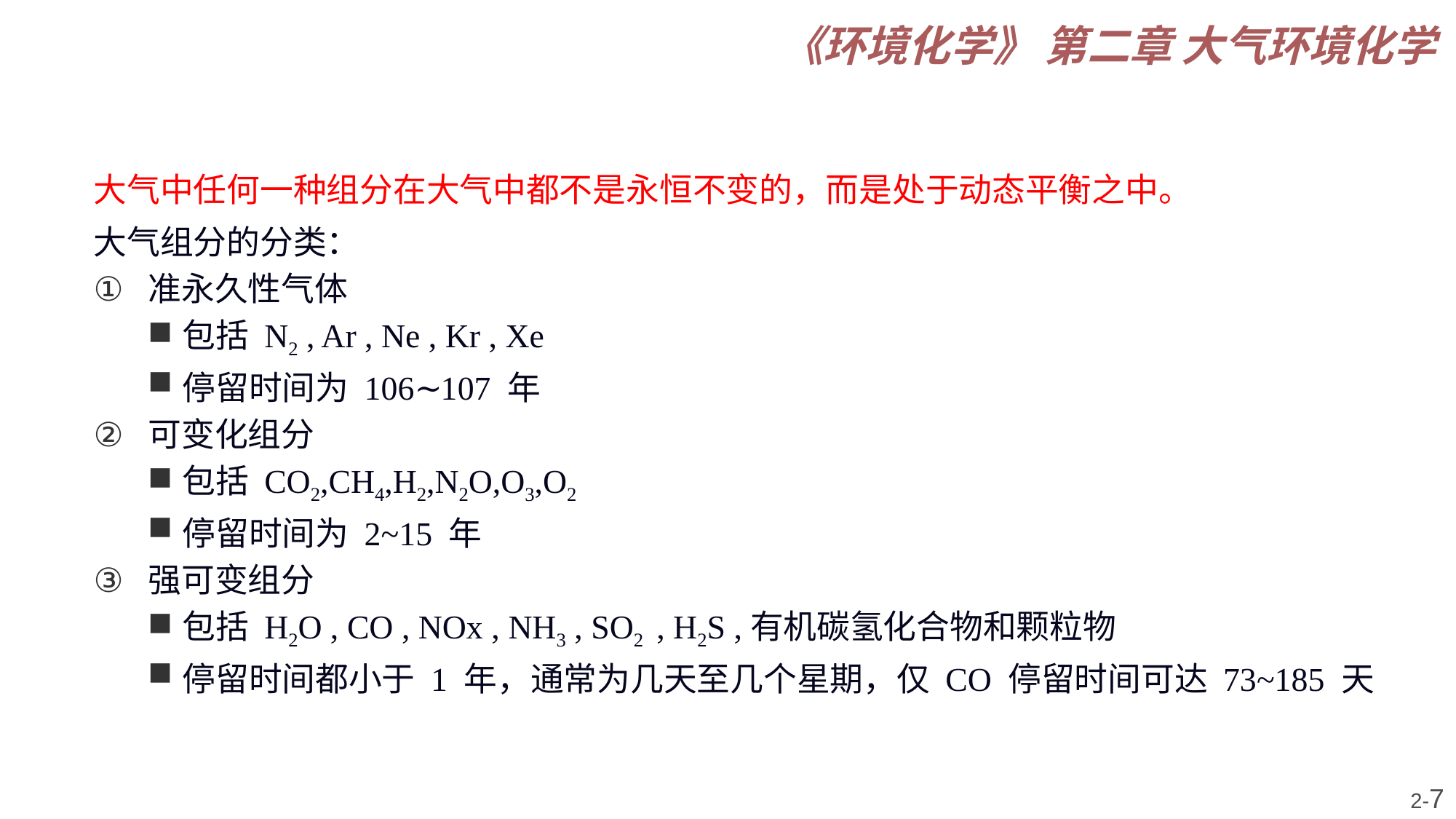

大气中任何一种组分在大气中都不是永恒不变的，而是处于动态平衡之中。
大气组分的分类：
准永久性气体
包括 N2​ , Ar , Ne , Kr , Xe
停留时间为 106∼107 年
可变化组分
包括 CO2​,CH4​,H2​,N2​O,O3​,O2​
停留时间为 2~15 年
强可变组分
包括 H2​O , CO , NOx ​, NH3​ , SO2 ​ , H2​S ,有机碳氢化合物和颗粒物
停留时间都小于 1 年，通常为几天至几个星期，仅 CO 停留时间可达 73~185 天
2-7